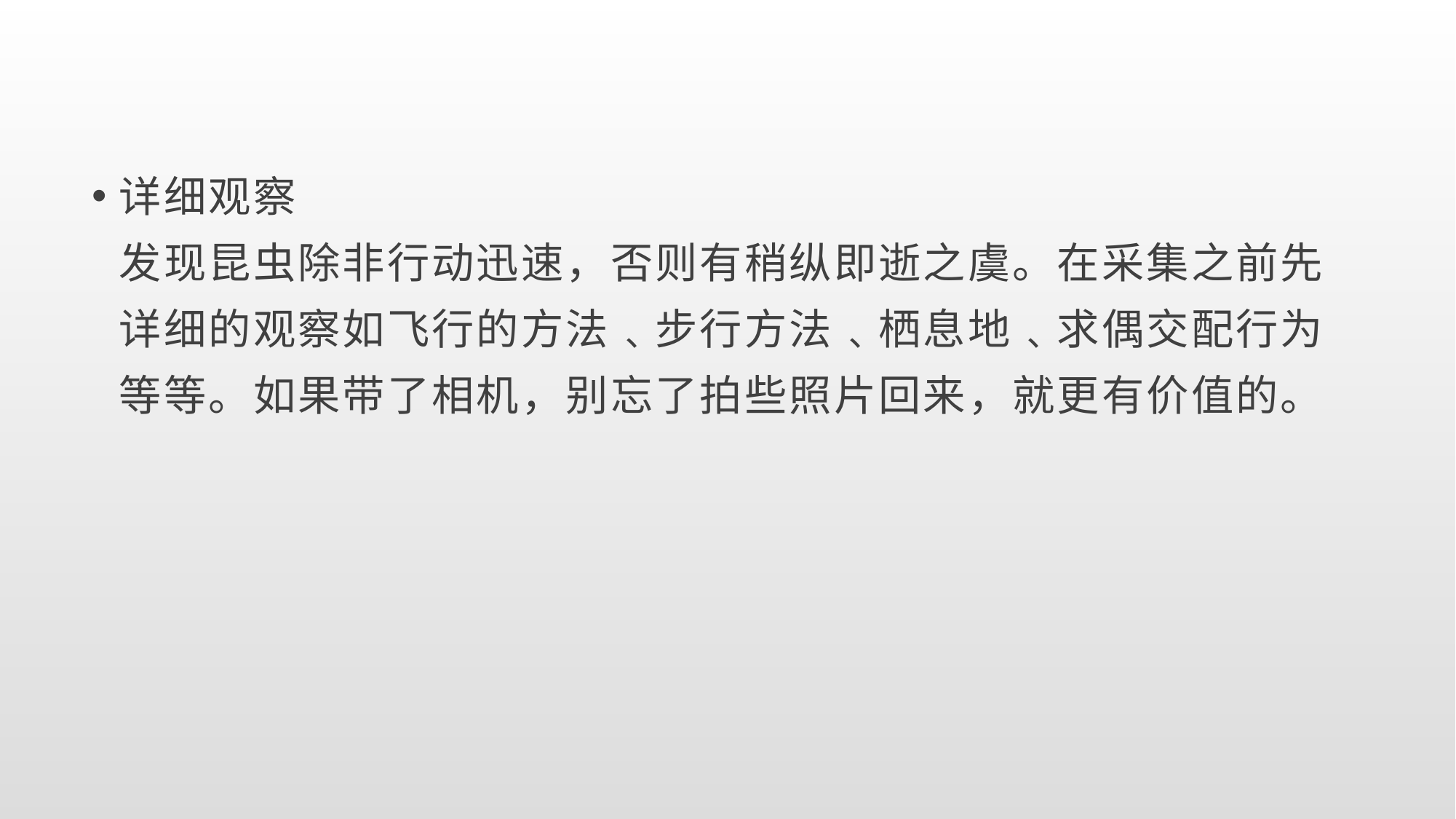

#
详细观察
发现昆虫除非行动迅速，否则有稍纵即逝之虞。在采集之前先详细的观察如飞行的方法﹑步行方法﹑栖息地﹑求偶交配行为等等。如果带了相机，别忘了拍些照片回来，就更有价值的。